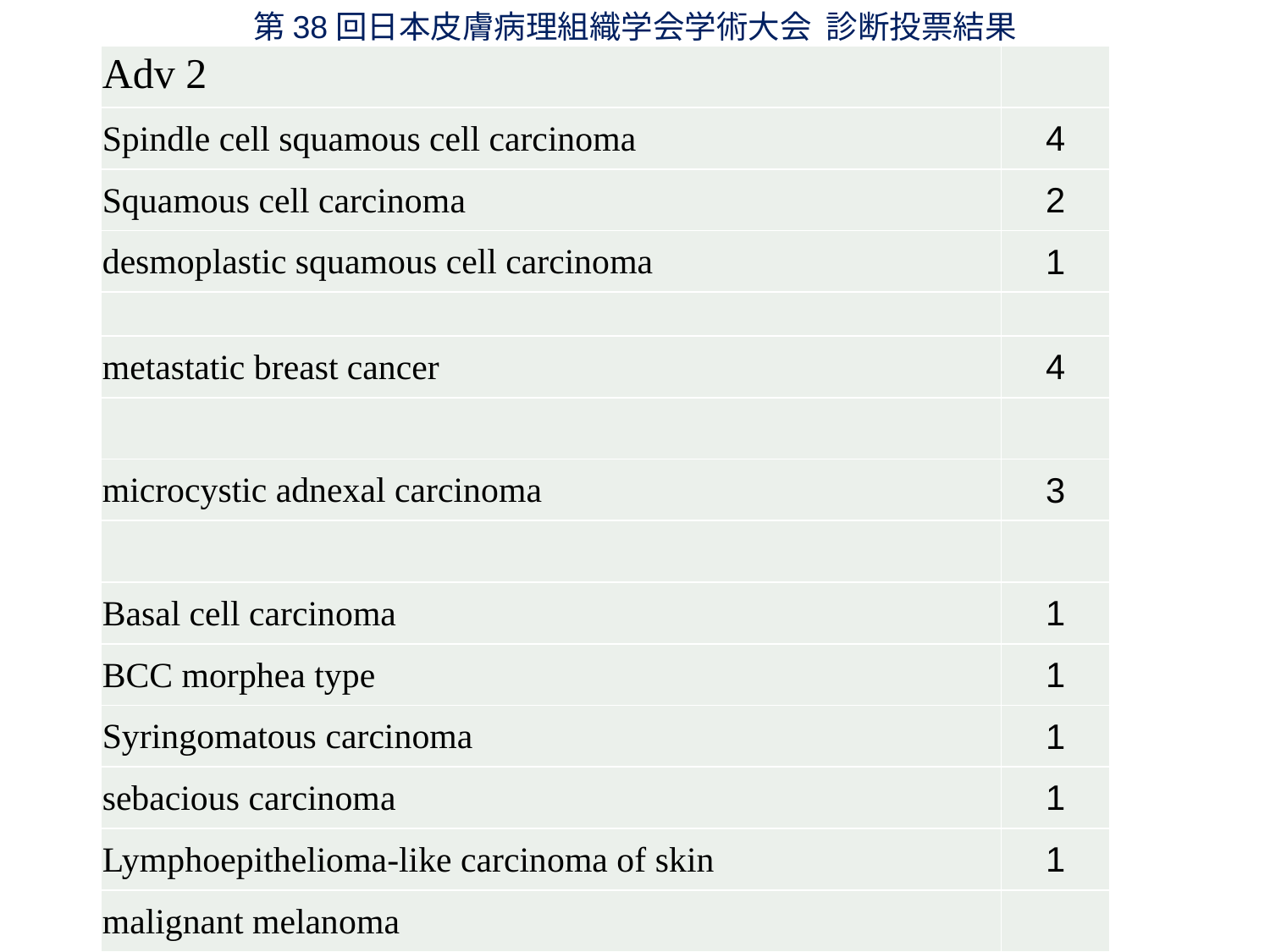

第38回日本皮膚病理組織学会学術大会  診断投票結果
| Adv 2 |  |
| --- | --- |
| Spindle cell squamous cell carcinoma | 4 |
| Squamous cell carcinoma | 2 |
| desmoplastic squamous cell carcinoma | 1 |
|  |  |
| metastatic breast cancer | 4 |
|  |  |
| microcystic adnexal carcinoma | 3 |
|  |  |
| Basal cell carcinoma | 1 |
| BCC morphea type | 1 |
| Syringomatous carcinoma | 1 |
| sebacious carcinoma | 1 |
| Lymphoepithelioma-like carcinoma of skin | 1 |
| malignant melanoma |  |